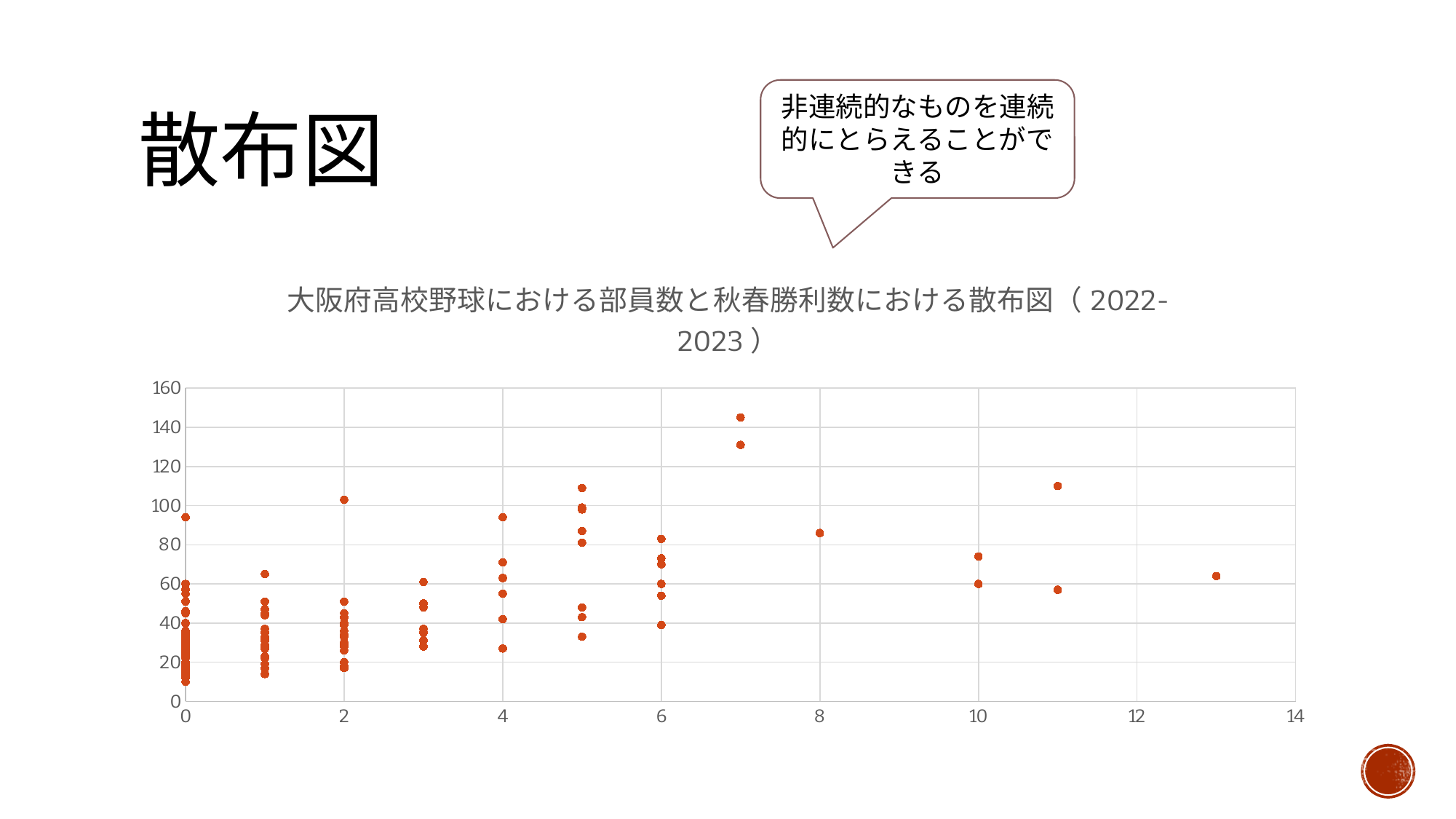

# 散布図
非連続的なものを連続的にとらえることができる

### Chart: 大阪府高校野球における部員数と秋春勝利数における散布図（2022-2023）

| Category | 部員数 |
|---|---|